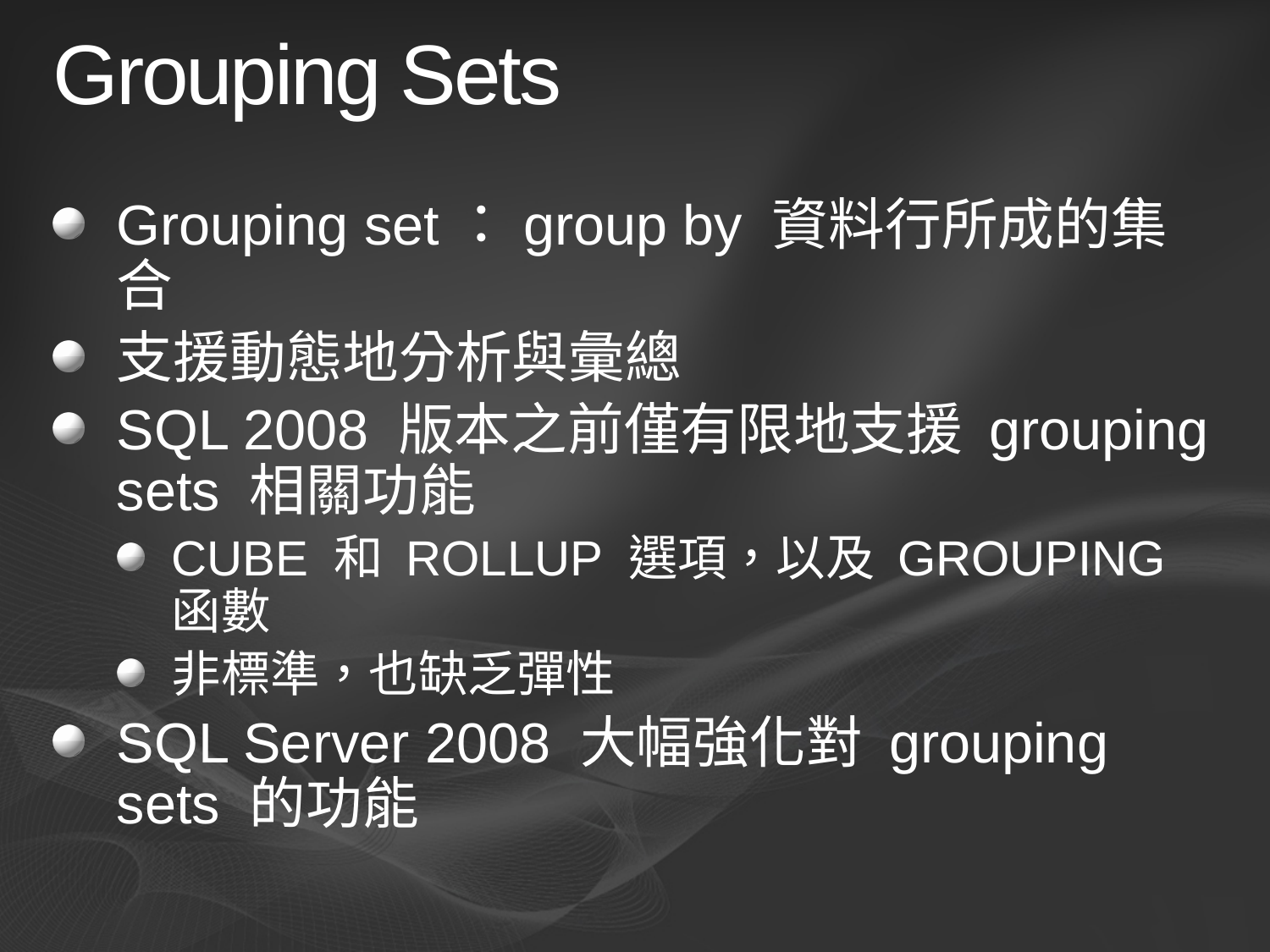

# Grouping Sets
Grouping set：group by 資料行所成的集合
支援動態地分析與彙總
SQL 2008 版本之前僅有限地支援 grouping sets 相關功能
CUBE 和 ROLLUP 選項，以及 GROUPING 函數
非標準，也缺乏彈性
SQL Server 2008 大幅強化對 grouping sets 的功能